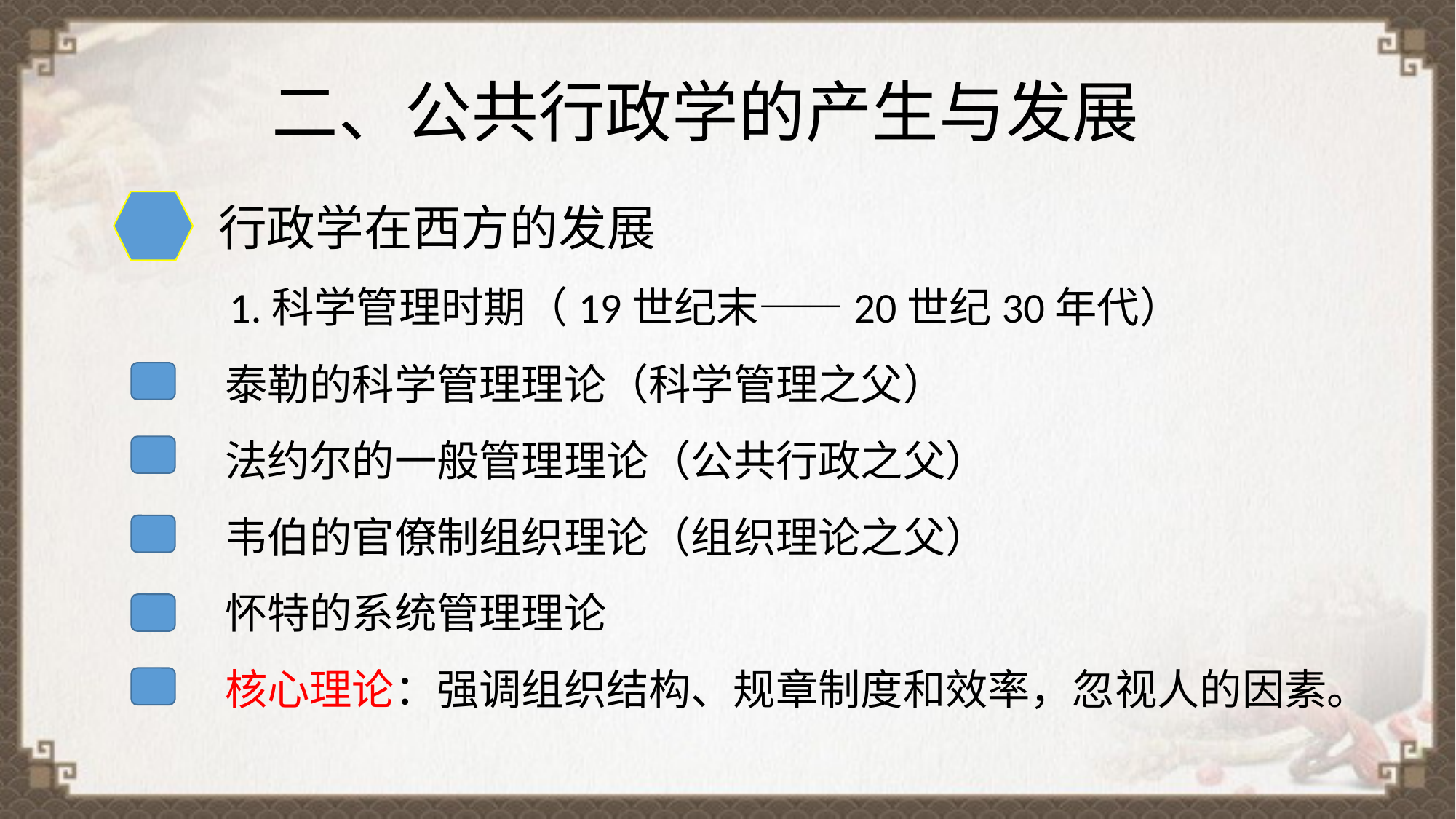

二、公共行政学的产生与发展
       行政学在西方的发展
          1.科学管理时期（19世纪末——20世纪30年代）
          泰勒的科学管理理论（科学管理之父）
          法约尔的一般管理理论（公共行政之父）
          韦伯的官僚制组织理论（组织理论之父）
          怀特的系统管理理论
          核心理论：强调组织结构、规章制度和效率，忽视人的因素。